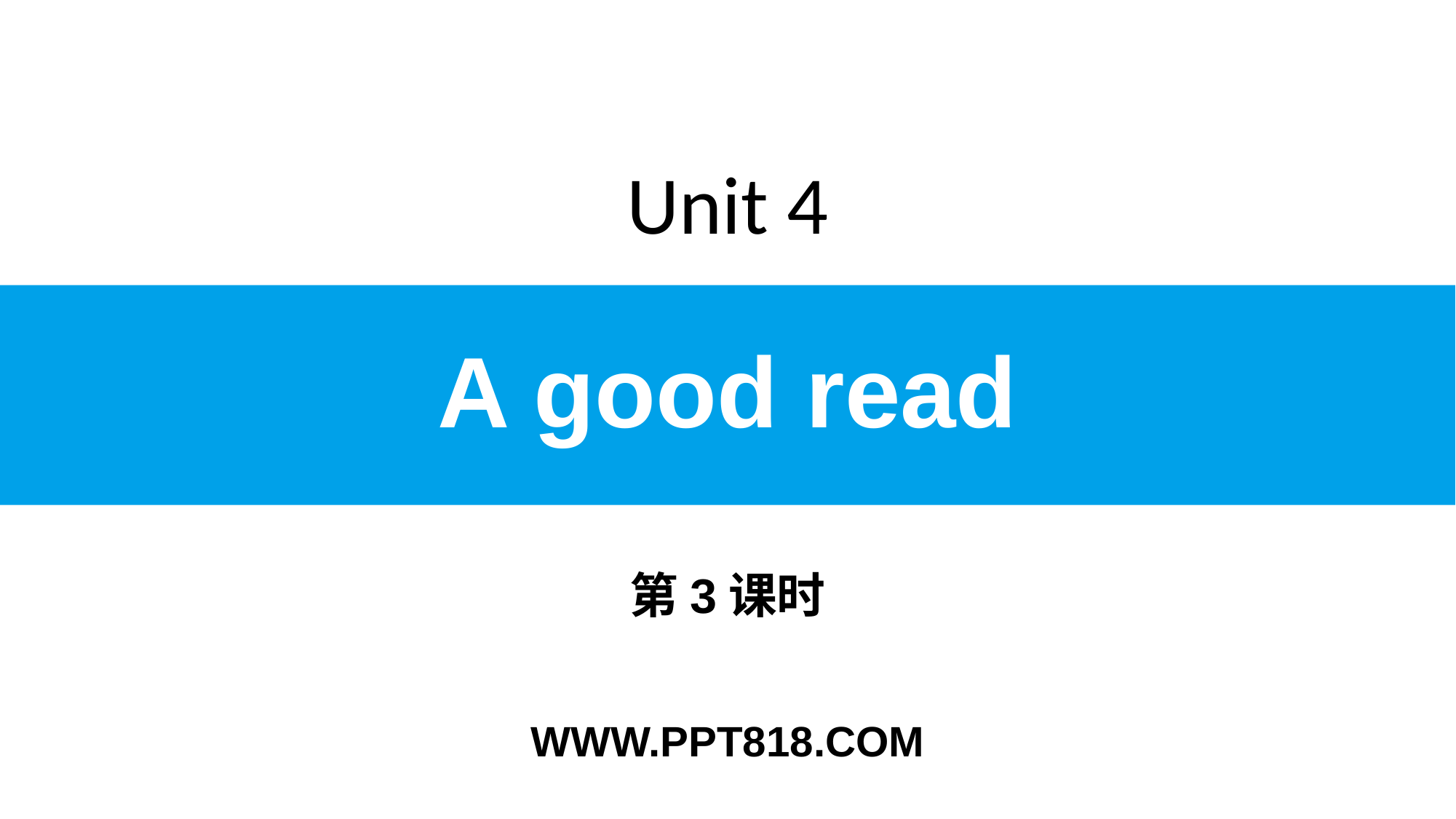

Unit 4
# A good read
第3课时
WWW.PPT818.COM